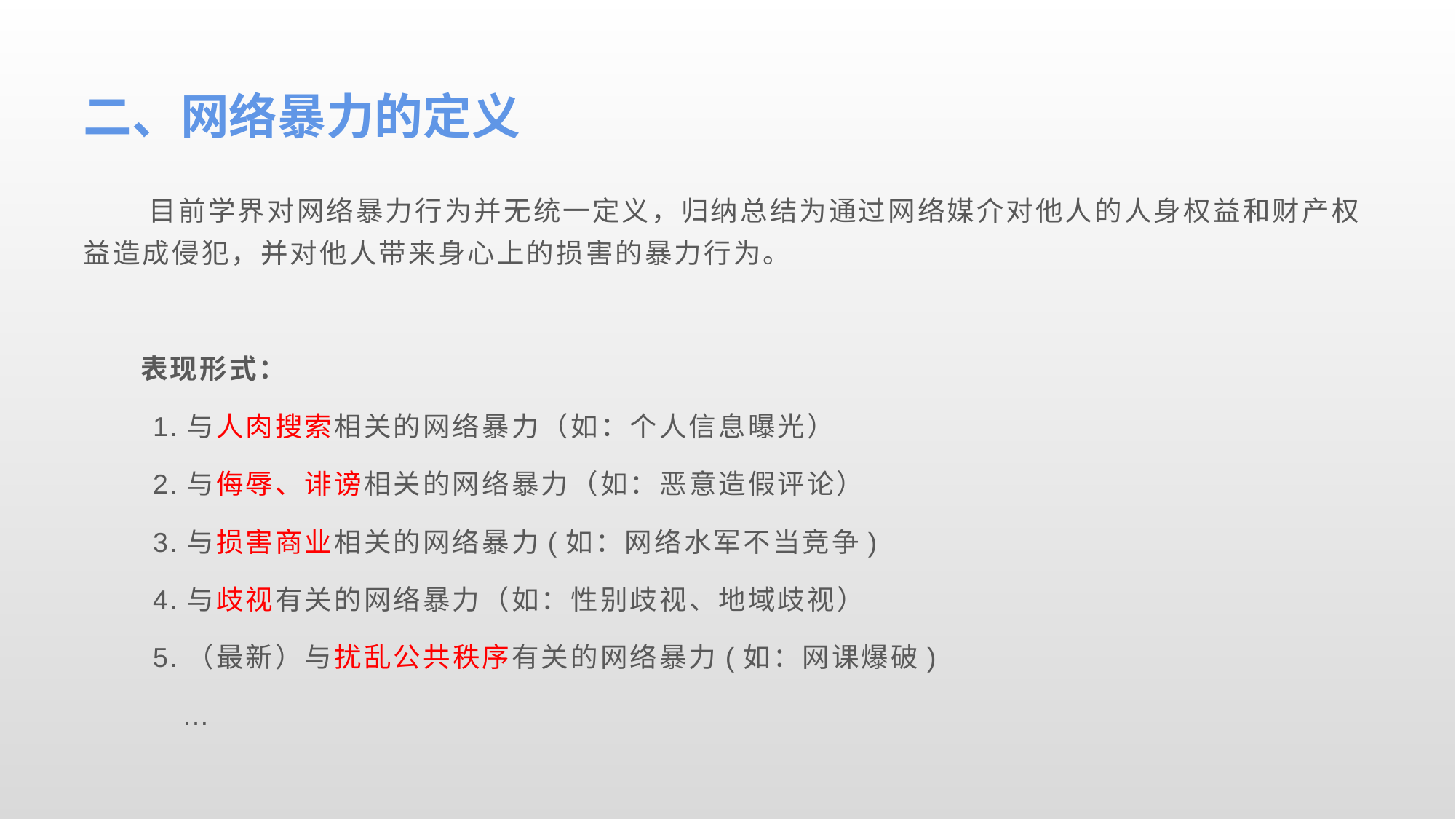

# 二、网络暴力的定义
       目前学界对网络暴力行为并无统一定义，归纳总结为通过网络媒介对他人的人身权益和财产权益造成侵犯，并对他人带来身心上的损害的暴力行为。

      表现形式：
       1.与人肉搜索相关的网络暴力（如：个人信息曝光）
       2.与侮辱、诽谤相关的网络暴力（如：恶意造假评论）
       3.与损害商业相关的网络暴力(如：网络水军不当竞争)
       4.与歧视有关的网络暴力（如：性别歧视、地域歧视）
       5.（最新）与扰乱公共秩序有关的网络暴力(如：网课爆破)
          …